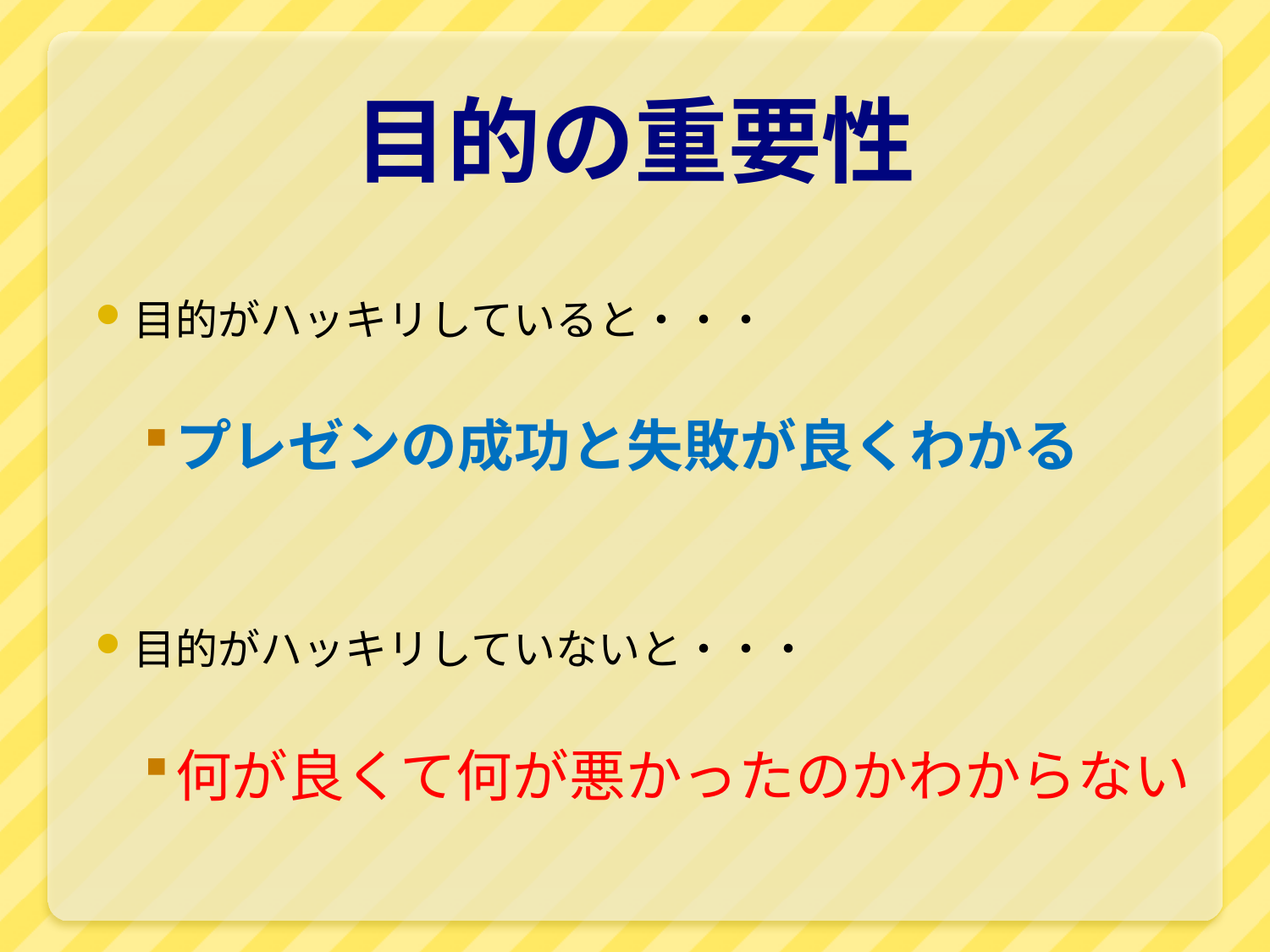

# 目的の重要性
目的がハッキリしていると・・・
プレゼンの成功と失敗が良くわかる
目的がハッキリしていないと・・・
何が良くて何が悪かったのかわからない